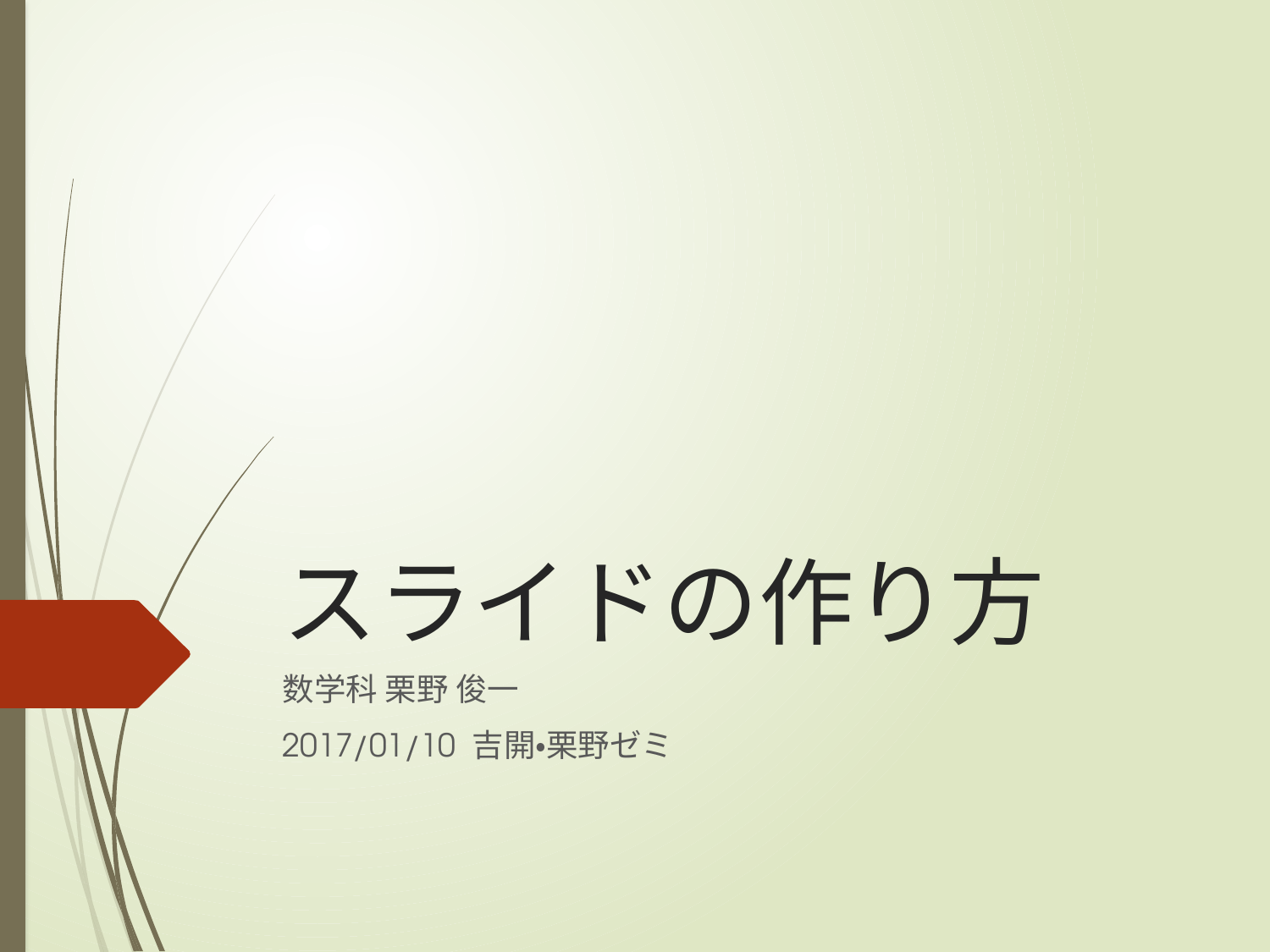

# スライドの作り方
数学科 栗野 俊一
2017/01/10 吉開・栗野ゼミ